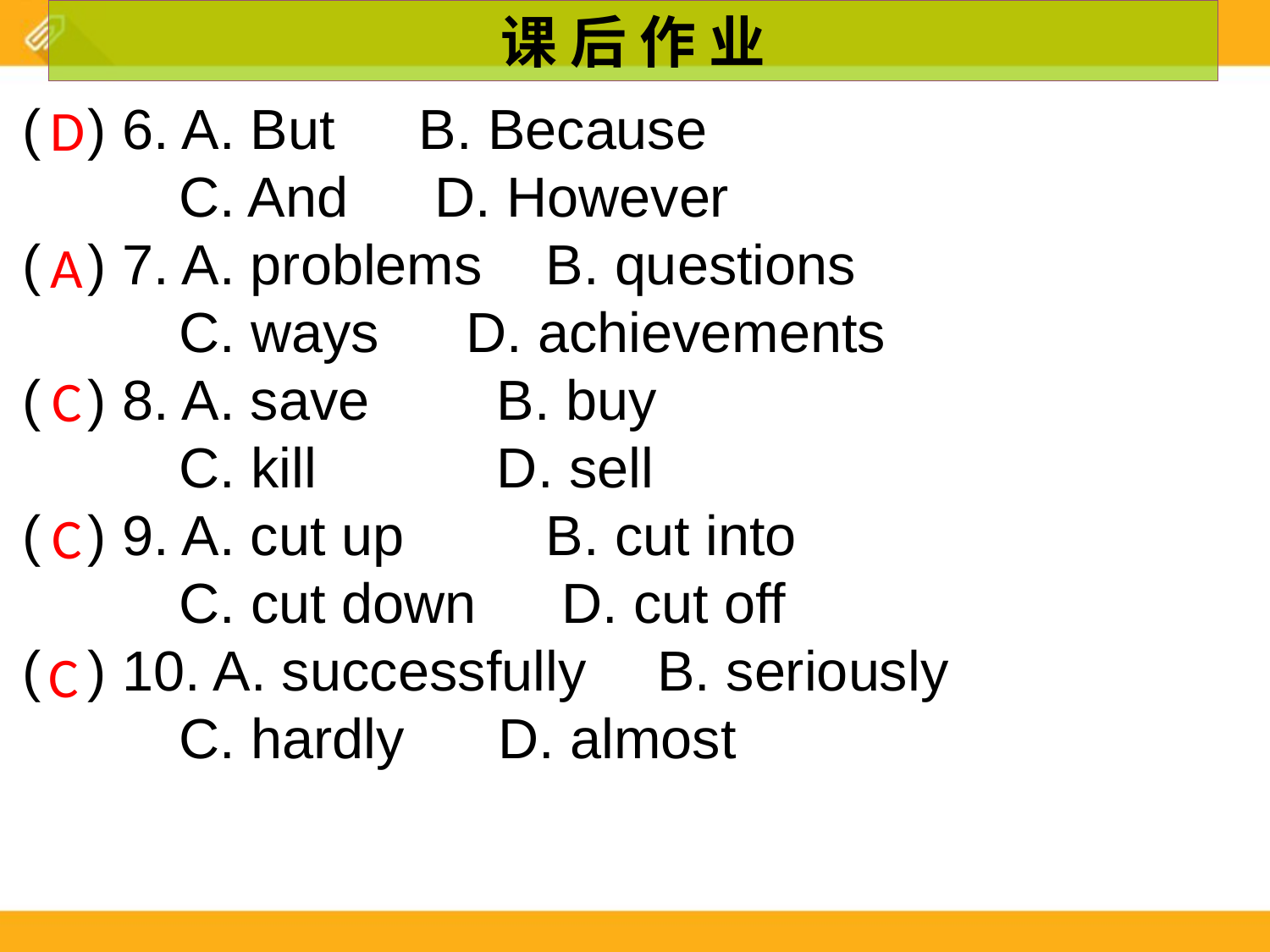

课 后 作 业
(   ) 6. A. But	 B. Because
          C. And	  D. However
(   ) 7. A. problems 	 B. questions
          C. ways	    D. achievements
(   ) 8. A. save 	      B. buy
          C. kill	      D. sell
(   ) 9. A. cut up	 B. cut into
          C. cut down	  D. cut off
(   ) 10. A. successfully	B. seriously
          C. hardly      D. almost
D
A
C
C
C